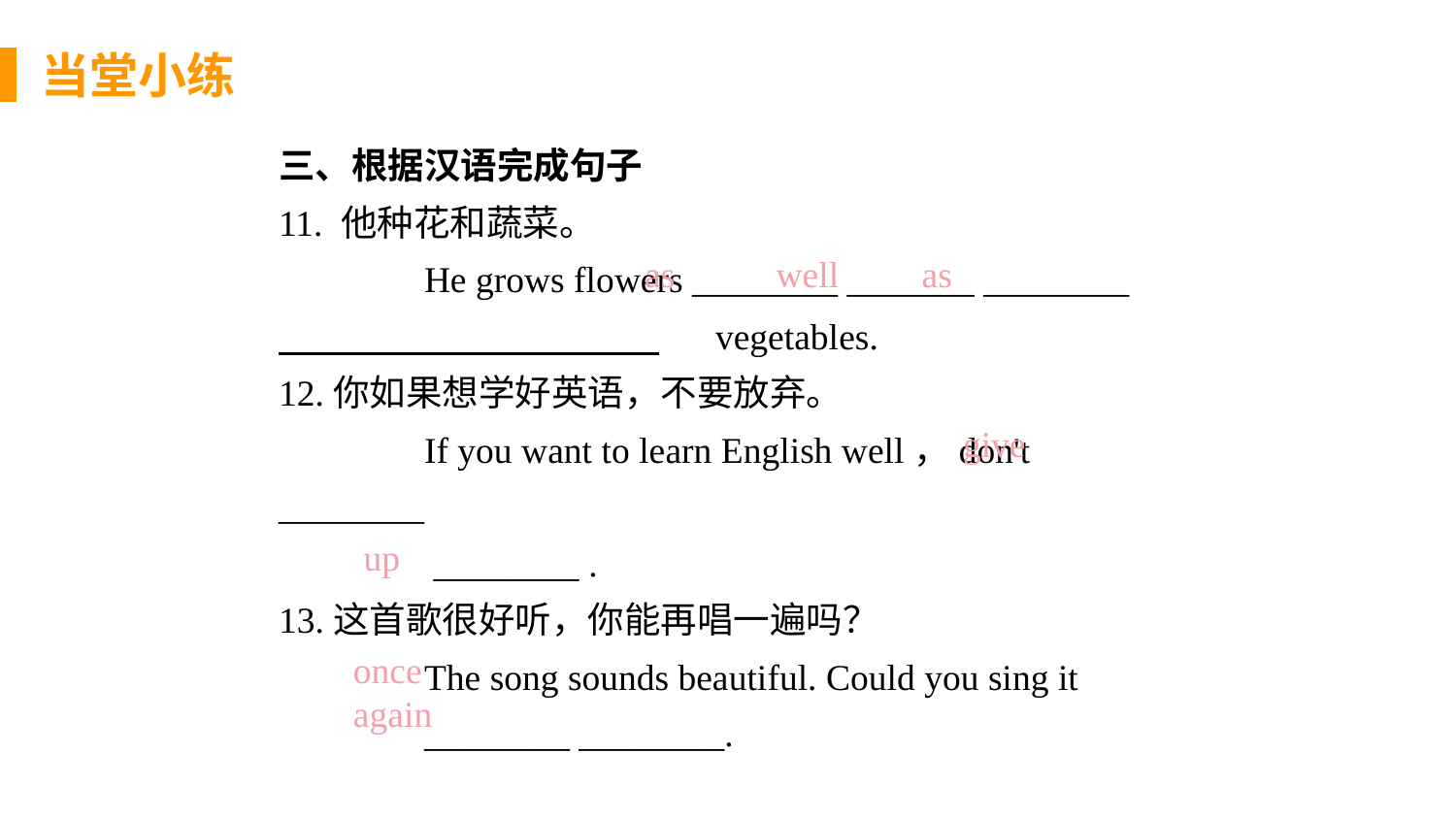

当堂小练

三、根据汉语完成句子
11. 他种花和蔬菜。
	He grows flowers ________ _______ ________ 　　　　 　　　　 　　 	vegetables.
12.你如果想学好英语，不要放弃。
	If you want to learn English well，don't ________
	 ________ .
13.这首歌很好听，你能再唱一遍吗？
	The song sounds beautiful. Could you sing it
  	________ ________.
as           well         as
                                                                    give
   up
once           again